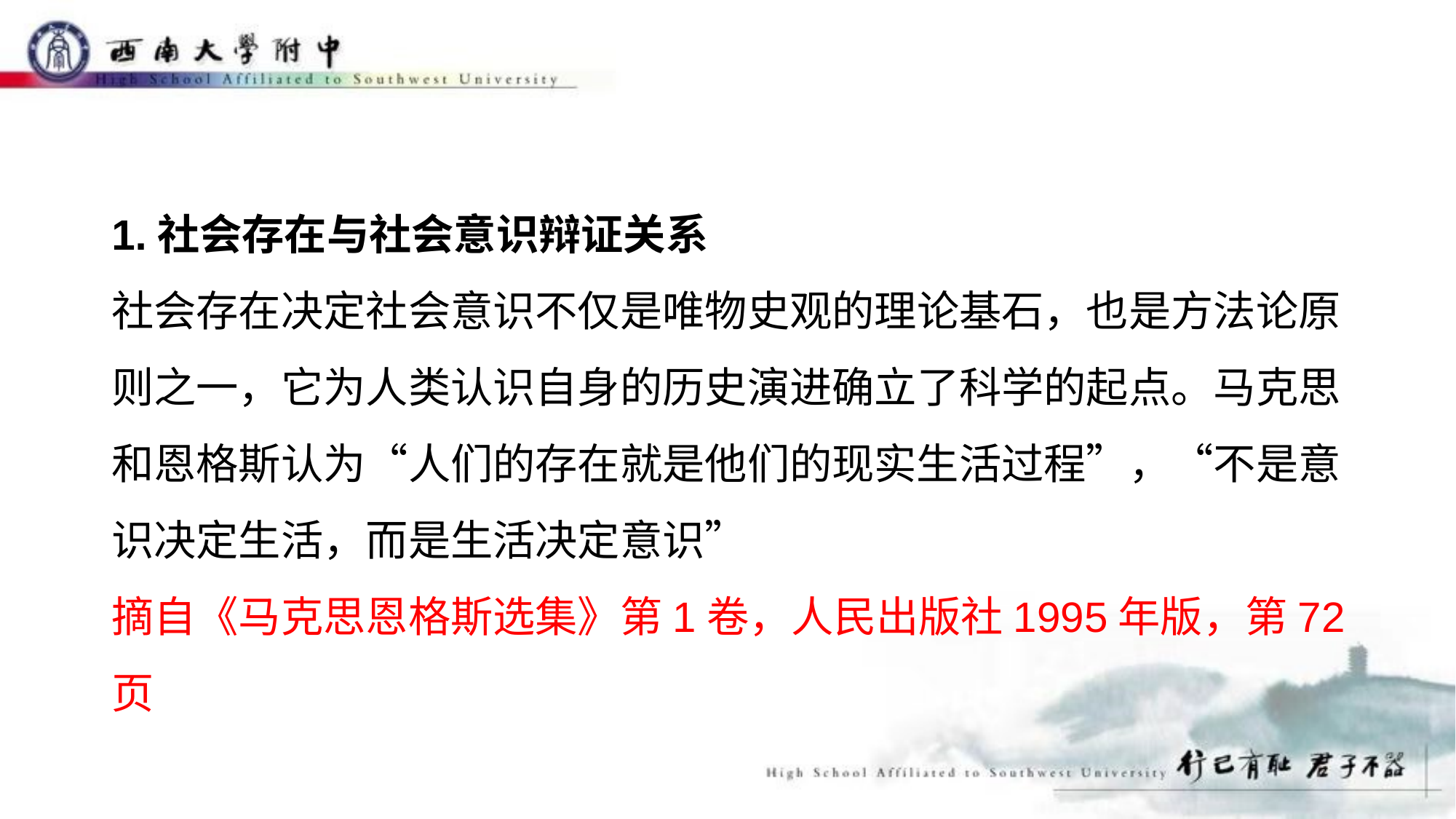

1.社会存在与社会意识辩证关系
社会存在决定社会意识不仅是唯物史观的理论基石，也是方法论原则之一，它为人类认识自身的历史演进确立了科学的起点。马克思和恩格斯认为“人们的存在就是他们的现实生活过程”，“不是意识决定生活，而是生活决定意识”
摘自《马克思恩格斯选集》第1卷，人民出版社1995年版，第72页